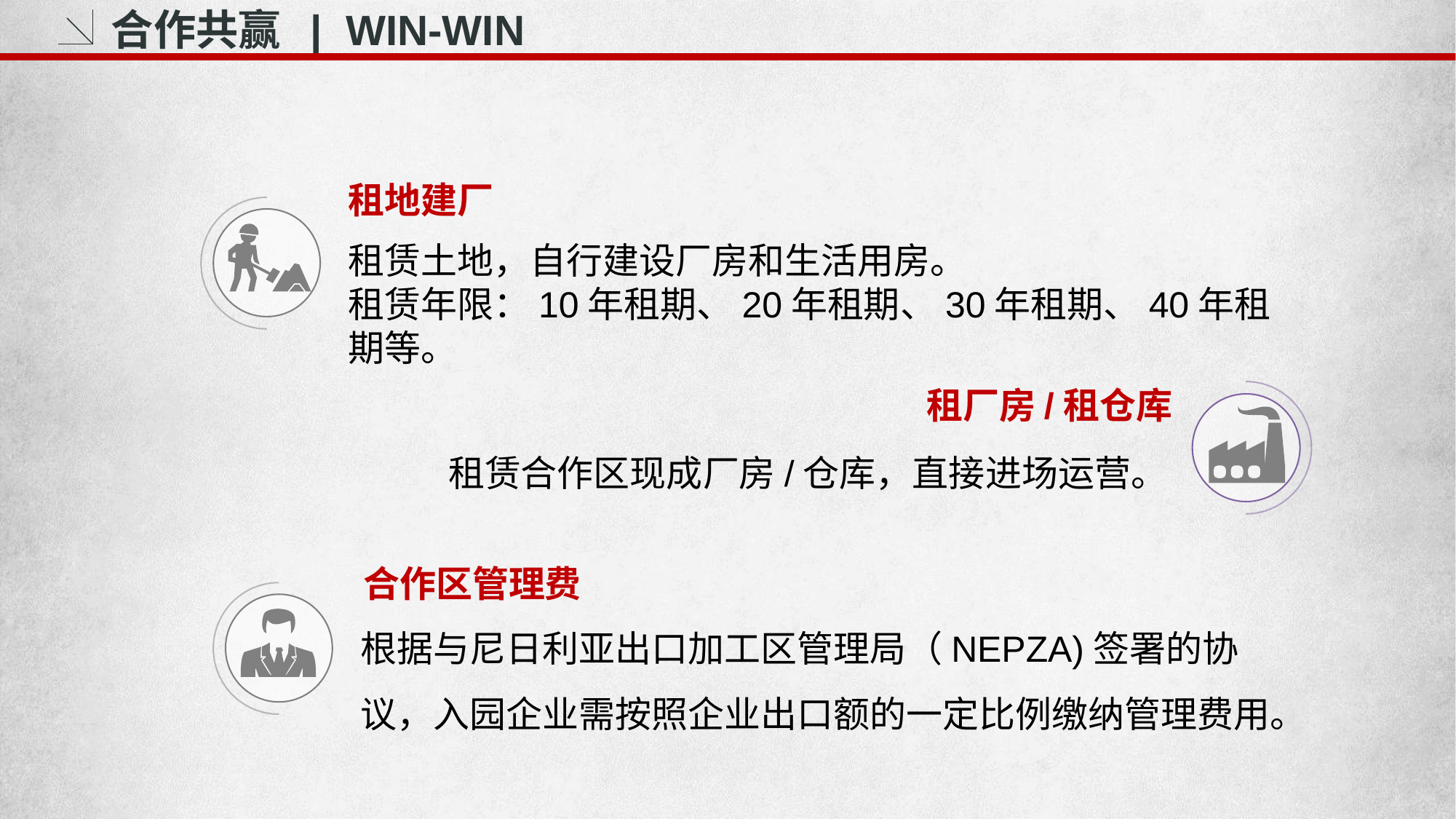

合作共赢  |  WIN-WIN
租地建厂

租赁土地，自行建设厂房和生活用房。
租赁年限：10年租期、20年租期、30年租期、40年租期等。
租厂房/租仓库

租赁合作区现成厂房/仓库，直接进场运营。
合作区管理费

根据与尼日利亚出口加工区管理局（NEPZA)签署的协议，入园企业需按照企业出口额的一定比例缴纳管理费用。